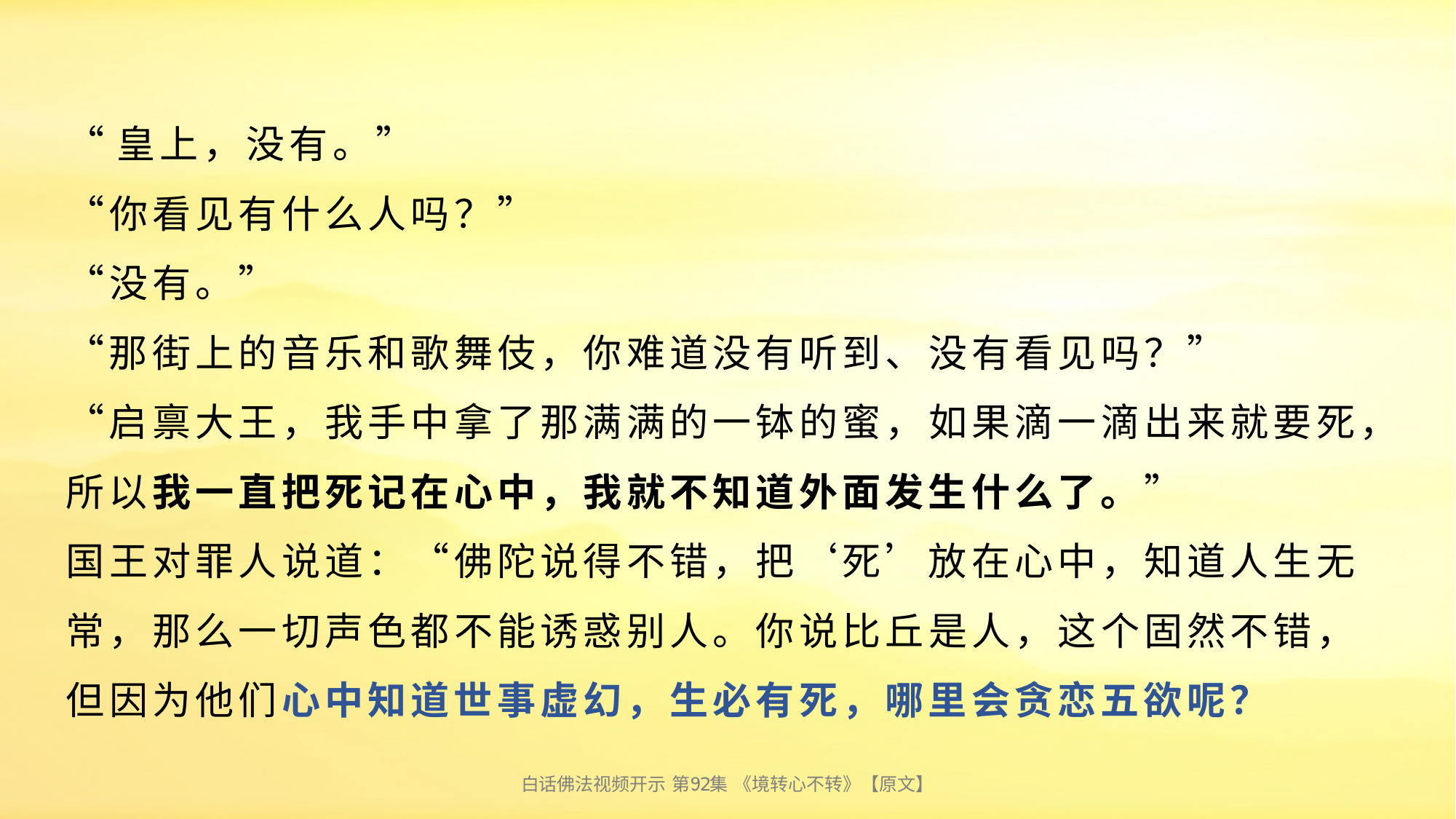

# “皇上，没有。” “你看见有什么人吗？” “没有。” “那街上的音乐和歌舞伎，你难道没有听到、没有看见吗？” “启禀大王，我手中拿了那满满的一钵的蜜，如果滴一滴出来就要死，所以我一直把死记在心中，我就不知道外面发生什么了。” 国王对罪人说道：“佛陀说得不错，把‘死’放在心中，知道人生无常，那么一切声色都不能诱惑别人。你说比丘是人，这个固然不错，但因为他们心中知道世事虚幻，生必有死，哪里会贪恋五欲呢？
白话佛法视频开示 第92集 《境转心不转》【原文】